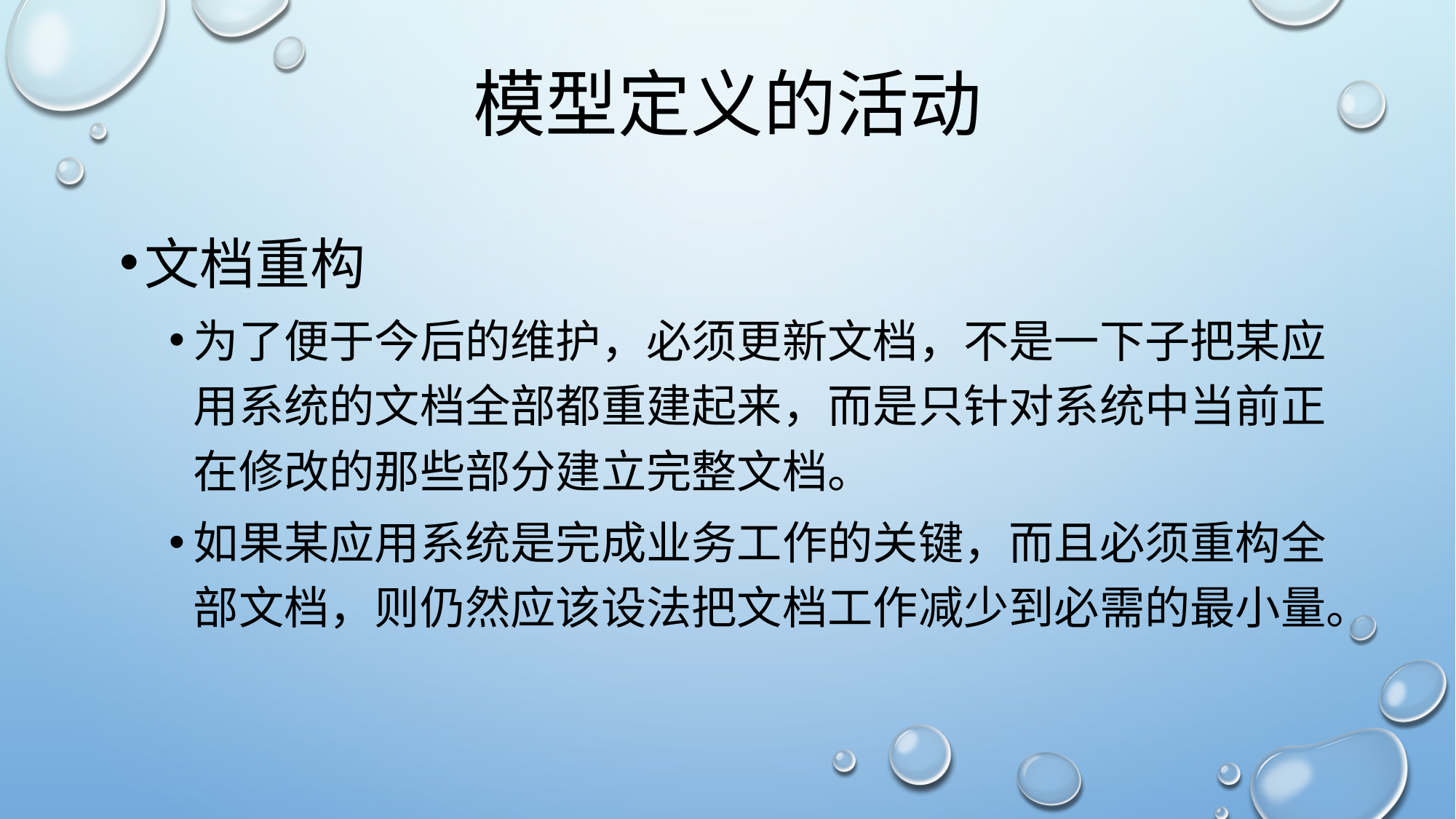

# 模型定义的活动
文档重构
为了便于今后的维护，必须更新文档，不是一下子把某应用系统的文档全部都重建起来，而是只针对系统中当前正在修改的那些部分建立完整文档。
如果某应用系统是完成业务工作的关键，而且必须重构全部文档，则仍然应该设法把文档工作减少到必需的最小量。